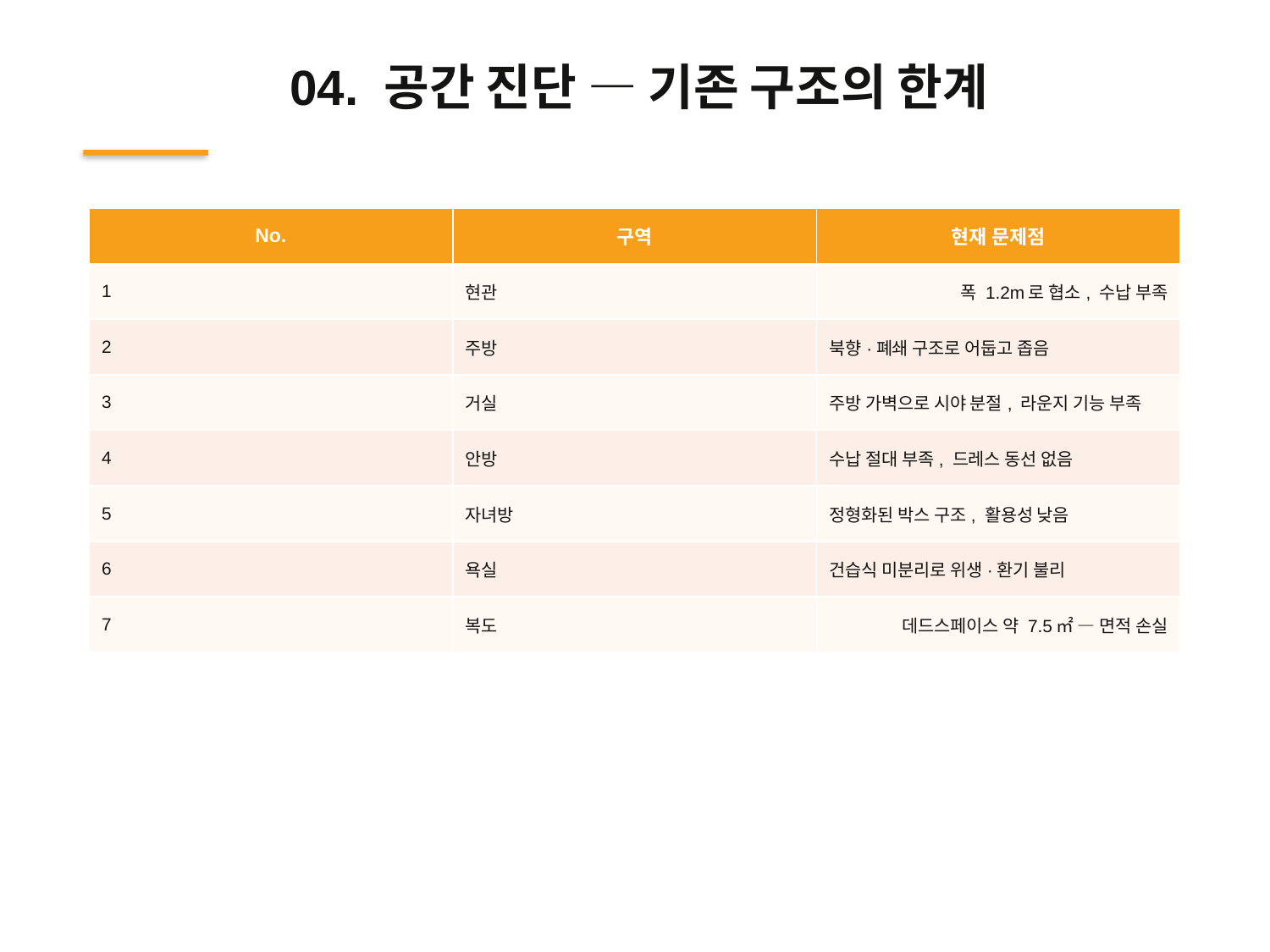

04. 공간 진단 — 기존 구조의 한계

| No. | 구역 | 현재 문제점 |
| --- | --- | --- |
| 1 | 현관 | 폭 1.2m로 협소, 수납 부족 |
| 2 | 주방 | 북향·폐쇄 구조로 어둡고 좁음 |
| 3 | 거실 | 주방 가벽으로 시야 분절, 라운지 기능 부족 |
| 4 | 안방 | 수납 절대 부족, 드레스 동선 없음 |
| 5 | 자녀방 | 정형화된 박스 구조, 활용성 낮음 |
| 6 | 욕실 | 건습식 미분리로 위생·환기 불리 |
| 7 | 복도 | 데드스페이스 약 7.5㎡ — 면적 손실 |